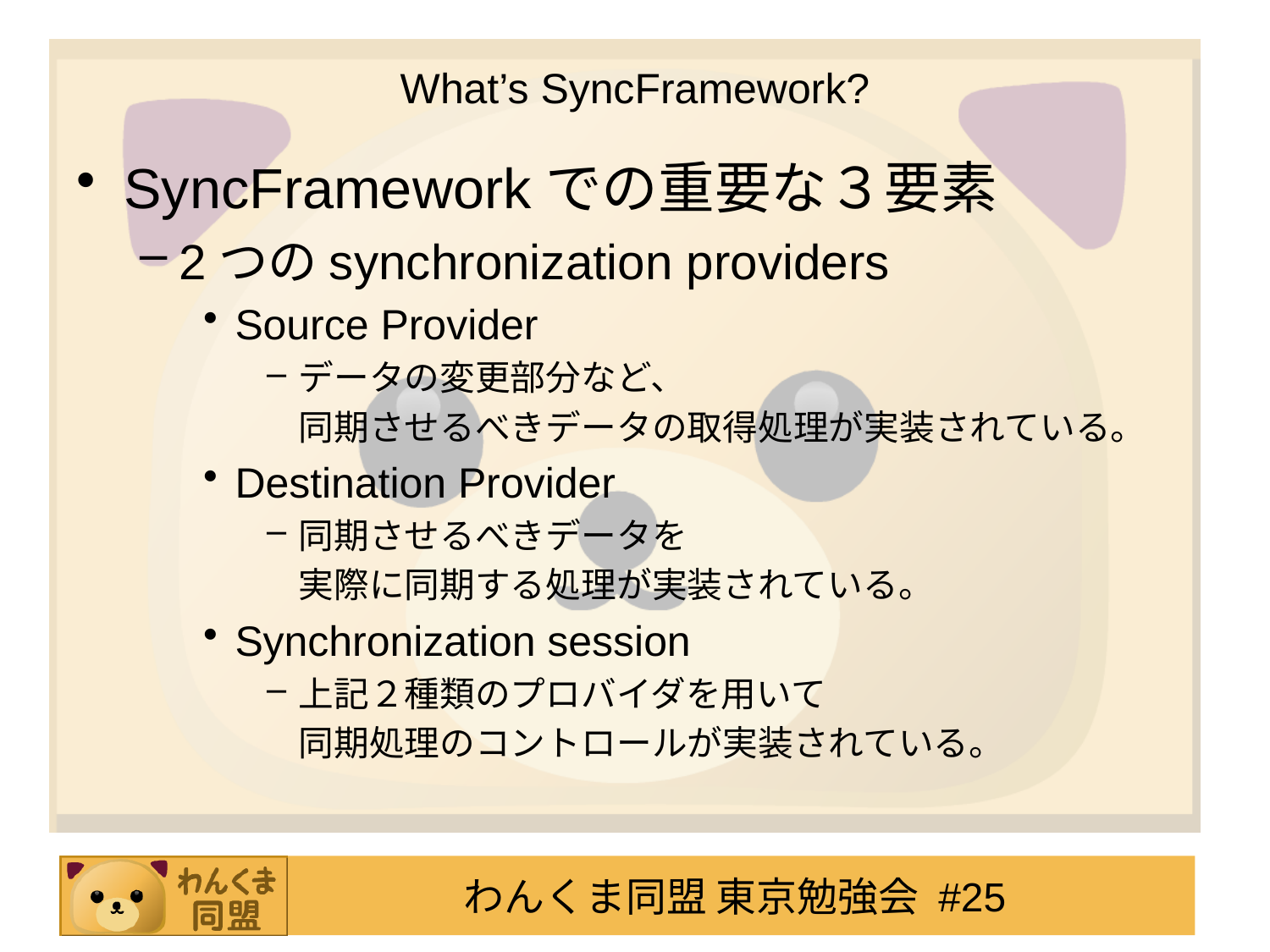

# What’s SyncFramework?
SyncFrameworkでの重要な３要素
2つのsynchronization providers
Source Provider
データの変更部分など、
	同期させるべきデータの取得処理が実装されている。
Destination Provider
同期させるべきデータを
	実際に同期する処理が実装されている。
Synchronization session
上記２種類のプロバイダを用いて
	同期処理のコントロールが実装されている。